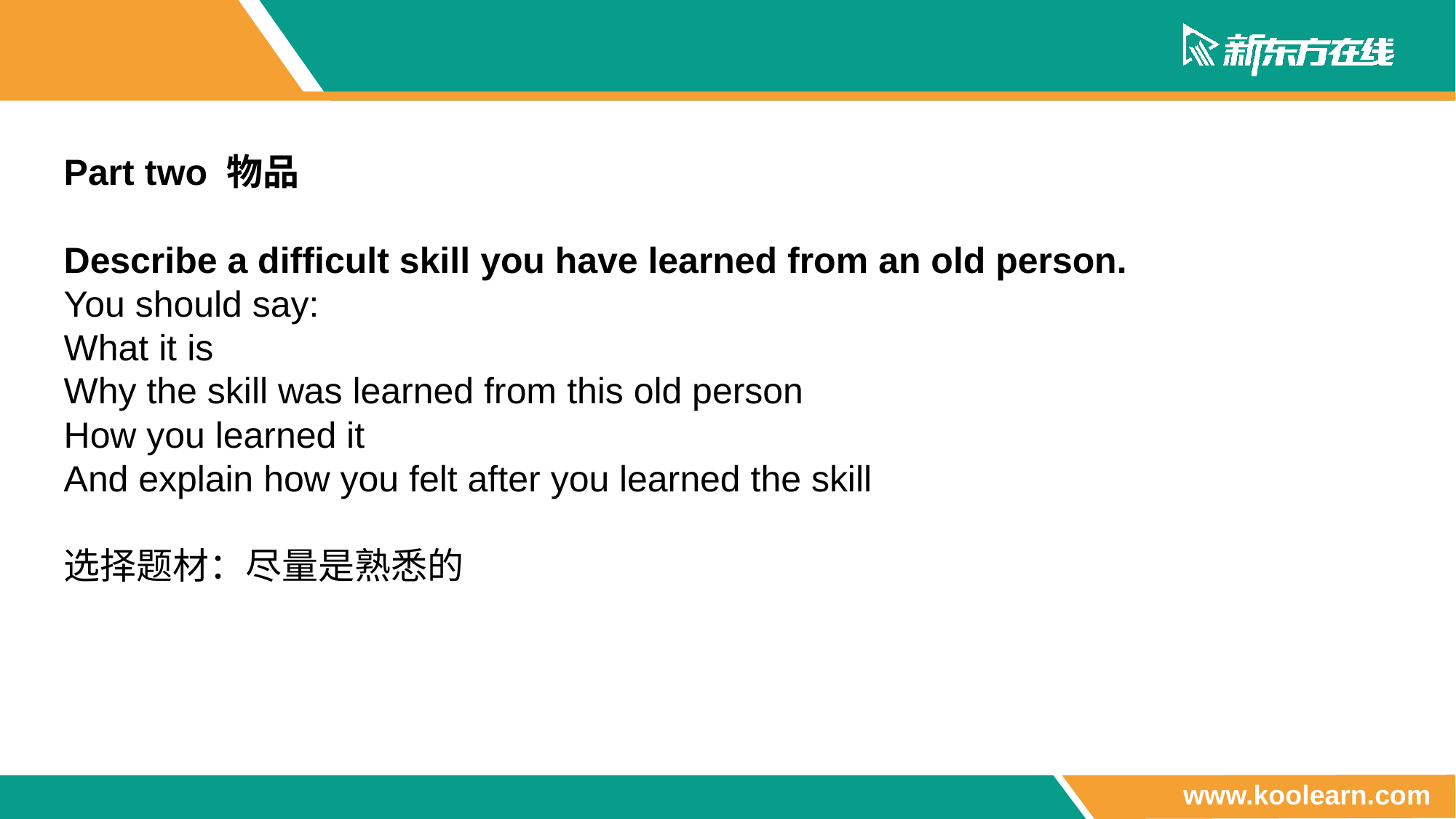

Part two 物品

Describe a difficult skill you have learned from an old person.
You should say:
What it is
Why the skill was learned from this old person
How you learned it
And explain how you felt after you learned the skill

选择题材：尽量是熟悉的